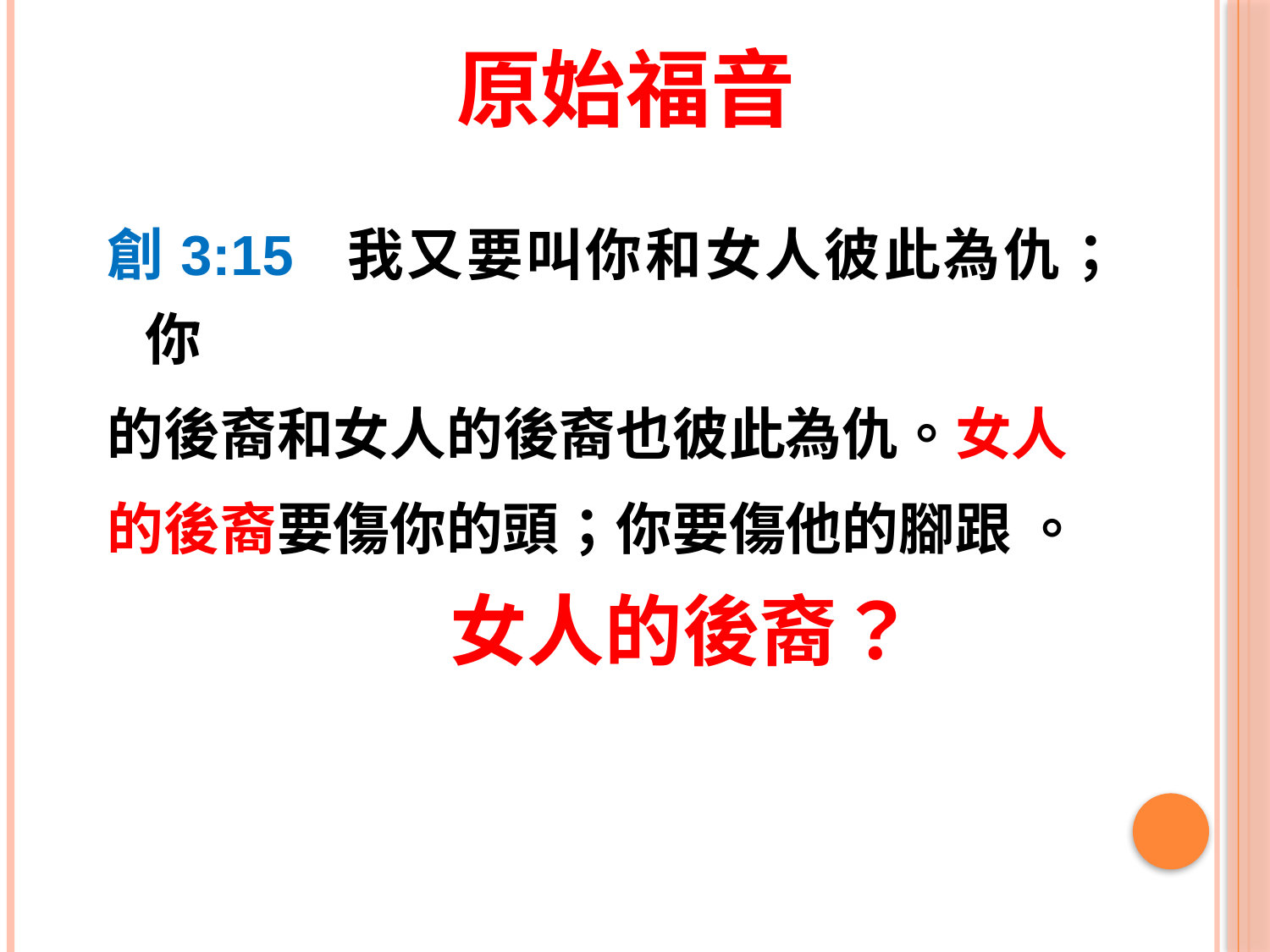

# 原始福音
創3:15  我又要叫你和女人彼此為仇；你
的後裔和女人的後裔也彼此為仇。女人
的後裔要傷你的頭；你要傷他的腳跟 。

女人的後裔？